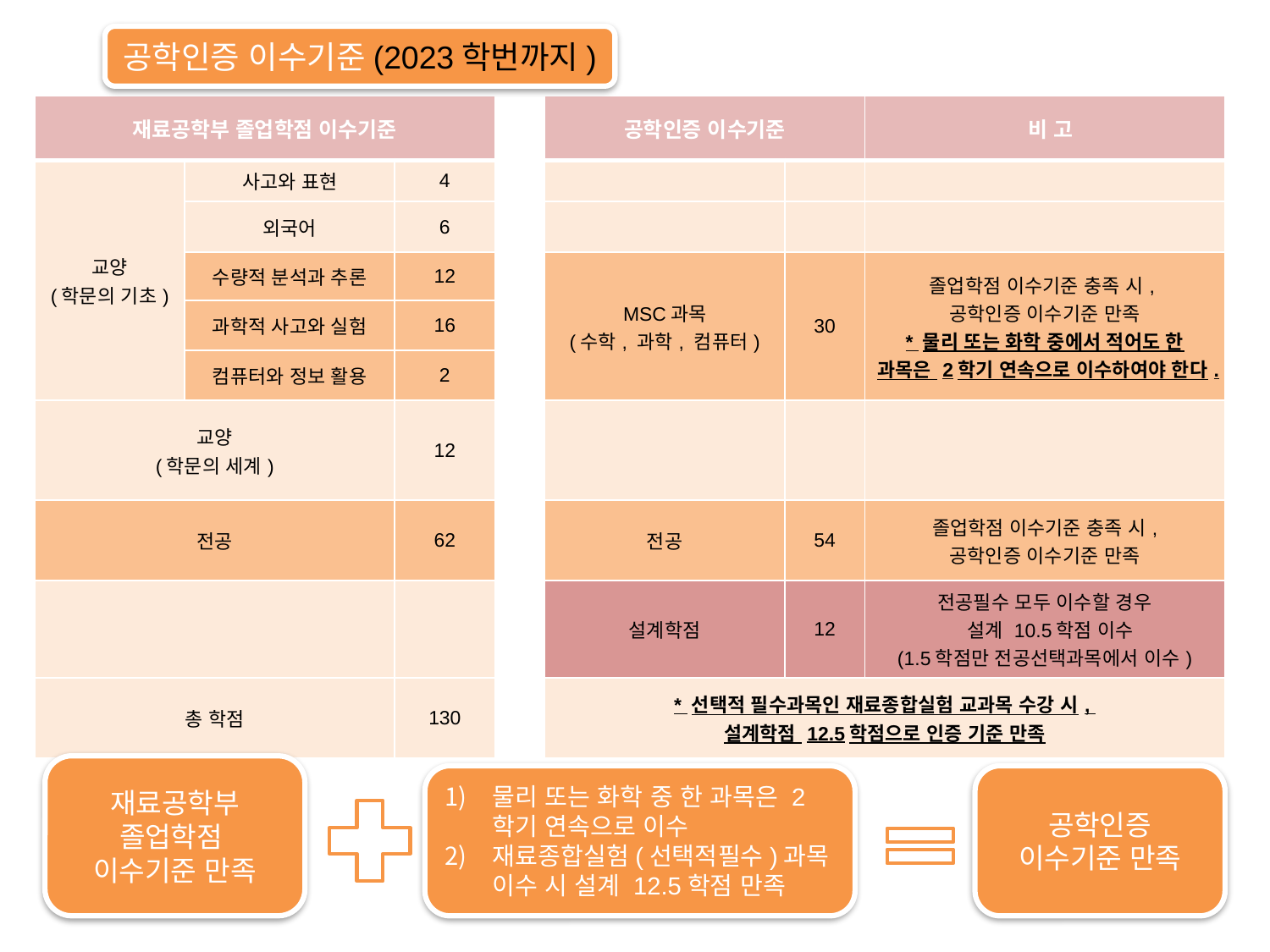

공학인증 이수기준(2023학번까지)
| 재료공학부 졸업학점 이수기준 |  |  |  | 공학인증 이수기준 |  | 비 고 |
| --- | --- | --- | --- | --- | --- | --- |
| 교양 (학문의 기초) | 사고와 표현 | 4 |  |  |  |  |
|  | 외국어 | 6 |  |  |  |  |
|  | 수량적 분석과 추론 | 12 |  | MSC과목 (수학, 과학, 컴퓨터) | 30 | 졸업학점 이수기준 충족 시, 공학인증 이수기준 만족 \* 물리 또는 화학 중에서 적어도 한 과목은 2학기 연속으로 이수하여야 한다. |
|  | 과학적 사고와 실험 | 16 |  |  |  |  |
|  | 컴퓨터와 정보 활용 | 2 |  |  |  |  |
| 교양 (학문의 세계) |  | 12 |  |  |  |  |
| 전공 |  | 62 |  | 전공 | 54 | 졸업학점 이수기준 충족 시, 공학인증 이수기준 만족 |
|  |  |  |  | 설계학점 | 12 | 전공필수 모두 이수할 경우 설계 10.5학점 이수 (1.5학점만 전공선택과목에서 이수) |
| 총 학점 |  | 130 |  | \* 선택적 필수과목인 재료종합실험 교과목 수강 시, 설계학점 12.5학점으로 인증 기준 만족 |  |  |
재료공학부
졸업학점
이수기준 만족
물리 또는 화학 중 한 과목은 2학기 연속으로 이수
재료종합실험(선택적필수)과목 이수 시 설계 12.5학점 만족
공학인증 이수기준 만족